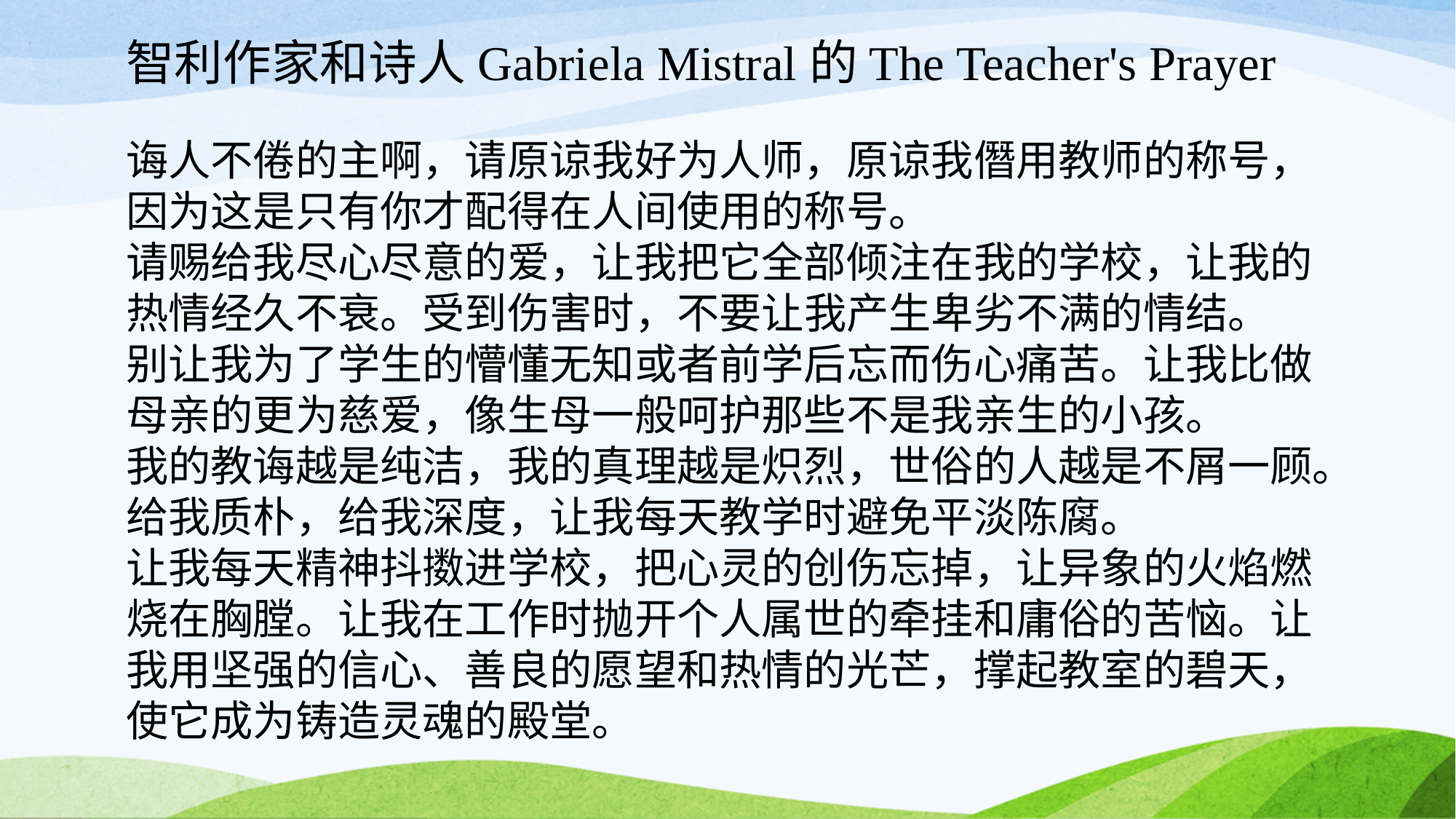

智利作家和诗人Gabriela Mistral的The Teacher's Prayer

诲人不倦的主啊，请原谅我好为人师，原谅我僭用教师的称号，因为这是只有你才配得在人间使用的称号。
请赐给我尽心尽意的爱，让我把它全部倾注在我的学校，让我的热情经久不衰。受到伤害时，不要让我产生卑劣不满的情结。
别让我为了学生的懵懂无知或者前学后忘而伤心痛苦。让我比做母亲的更为慈爱，像生母一般呵护那些不是我亲生的小孩。
我的教诲越是纯洁，我的真理越是炽烈，世俗的人越是不屑一顾。给我质朴，给我深度，让我每天教学时避免平淡陈腐。
让我每天精神抖擞进学校，把心灵的创伤忘掉，让异象的火焰燃烧在胸膛。让我在工作时抛开个人属世的牵挂和庸俗的苦恼。让我用坚强的信心、善良的愿望和热情的光芒，撑起教室的碧天，使它成为铸造灵魂的殿堂。